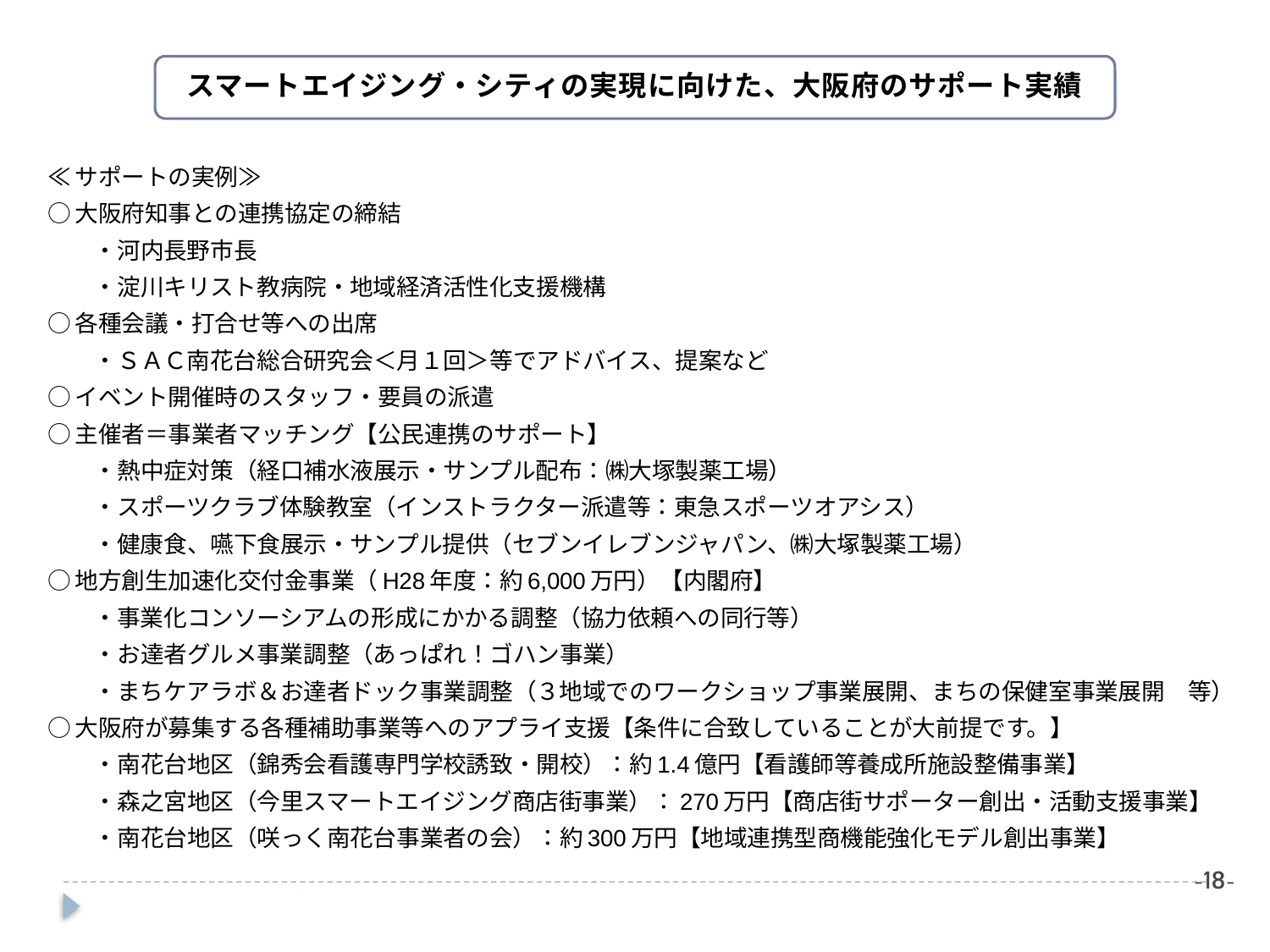

スマートエイジング・シティの実現に向けた、大阪府のサポート実績
≪サポートの実例≫
○大阪府知事との連携協定の締結
　　・河内長野市長
　　・淀川キリスト教病院・地域経済活性化支援機構
○各種会議・打合せ等への出席
　　・ＳＡＣ南花台総合研究会＜月１回＞等でアドバイス、提案など
○イベント開催時のスタッフ・要員の派遣
○主催者＝事業者マッチング【公民連携のサポート】
　　・熱中症対策（経口補水液展示・サンプル配布：㈱大塚製薬工場）
　　・スポーツクラブ体験教室（インストラクター派遣等：東急スポーツオアシス）
　　・健康食、嚥下食展示・サンプル提供（セブンイレブンジャパン、㈱大塚製薬工場）
○地方創生加速化交付金事業（H28年度：約6,000万円）【内閣府】
　　・事業化コンソーシアムの形成にかかる調整（協力依頼への同行等）
　　・お達者グルメ事業調整（あっぱれ！ゴハン事業）
　　・まちケアラボ＆お達者ドック事業調整（３地域でのワークショップ事業展開、まちの保健室事業展開　等）
○大阪府が募集する各種補助事業等へのアプライ支援【条件に合致していることが大前提です。】
　　・南花台地区（錦秀会看護専門学校誘致・開校）：約1.4億円【看護師等養成所施設整備事業】
　　・森之宮地区（今里スマートエイジング商店街事業）：270万円【商店街サポーター創出・活動支援事業】
　　・南花台地区（咲っく南花台事業者の会）：約300万円【地域連携型商機能強化モデル創出事業】
-18-